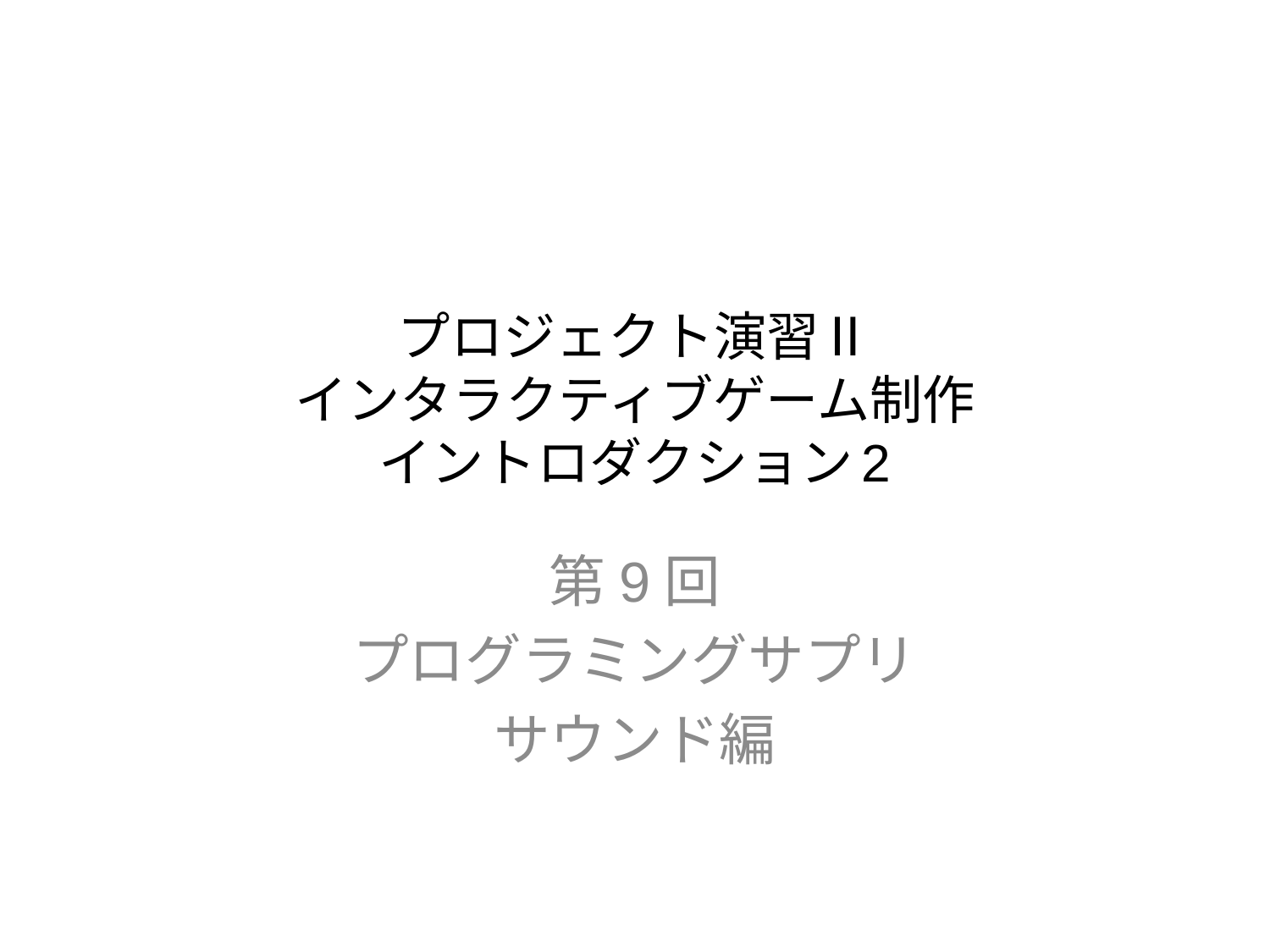

# プロジェクト演習Ⅱ インタラクティブゲーム制作 イントロダクション2
第9回
プログラミングサプリ
サウンド編